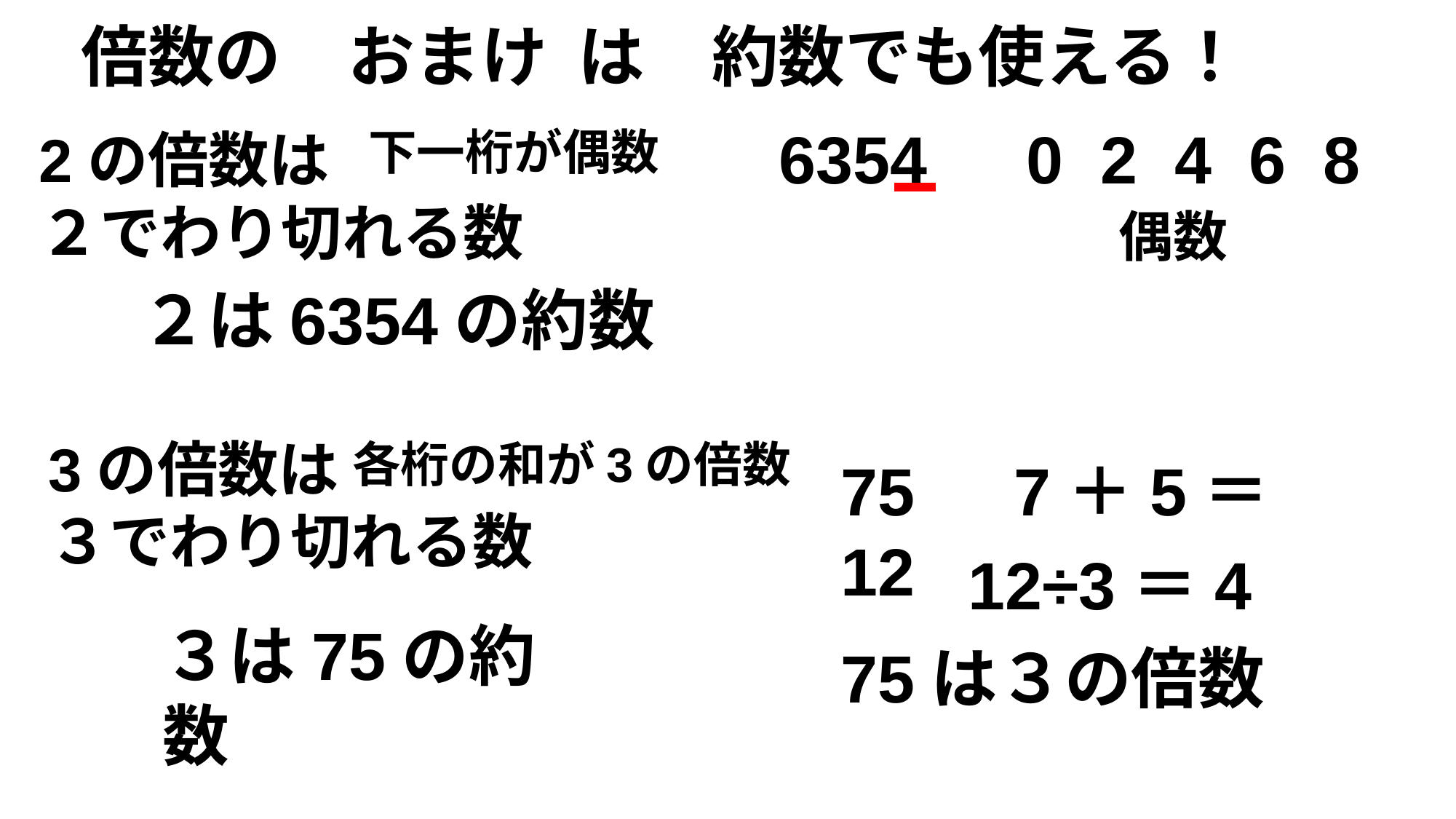

倍数の　おまけ  は　約数でも使える！
6354　0  2  4  6  8
2の倍数は
２でわり切れる数
下一桁が偶数
偶数
２は6354の約数
3の倍数は
３でわり切れる数
各桁の和が3の倍数
75　7＋5＝12
12÷3＝4
３は75の約数
75は３の倍数